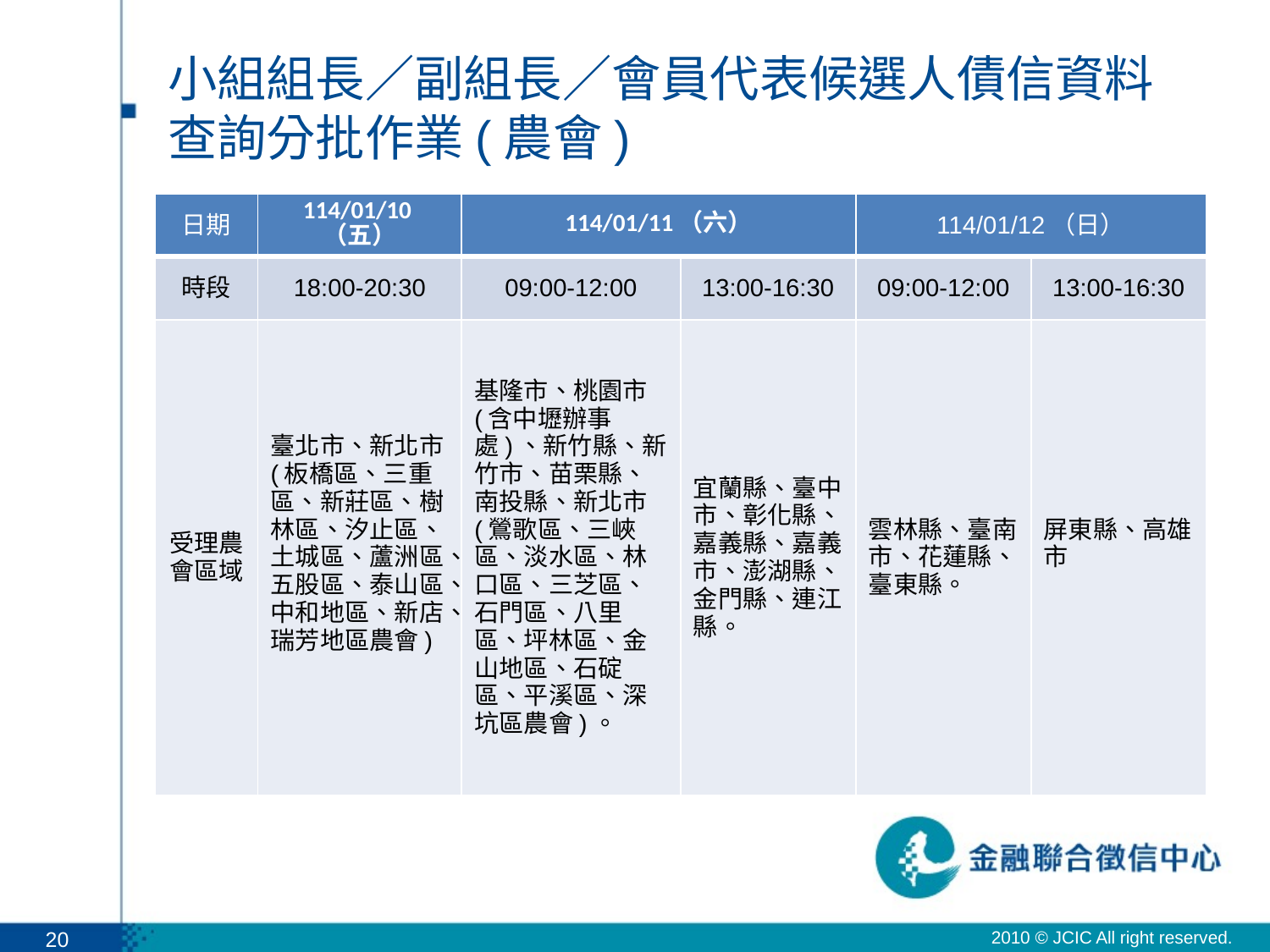

# 小組組長／副組長／會員代表候選人債信資料查詢分批作業(農會)
| 日期 | 114/01/10（五） | 114/01/11（六） |  | 114/01/12（日） |  |
| --- | --- | --- | --- | --- | --- |
| 時段 | 18:00-20:30 | 09:00-12:00 | 13:00-16:30 | 09:00-12:00 | 13:00-16:30 |
| 受理農會區域 | 臺北市、新北市(板橋區、三重區、新莊區、樹林區、汐止區、土城區、蘆洲區、五股區、泰山區、中和地區、新店、瑞芳地區農會) | 基隆市、桃園市(含中壢辦事處)、新竹縣、新竹市、苗栗縣、南投縣、新北市(鶯歌區、三峽區、淡水區、林口區、三芝區、石門區、八里區、坪林區、金山地區、石碇區、平溪區、深坑區農會)。 | 宜蘭縣、臺中市、彰化縣、嘉義縣、嘉義市、澎湖縣、金門縣、連江縣。 | 雲林縣、臺南市、花蓮縣、臺東縣。 | 屏東縣、高雄市 |
20